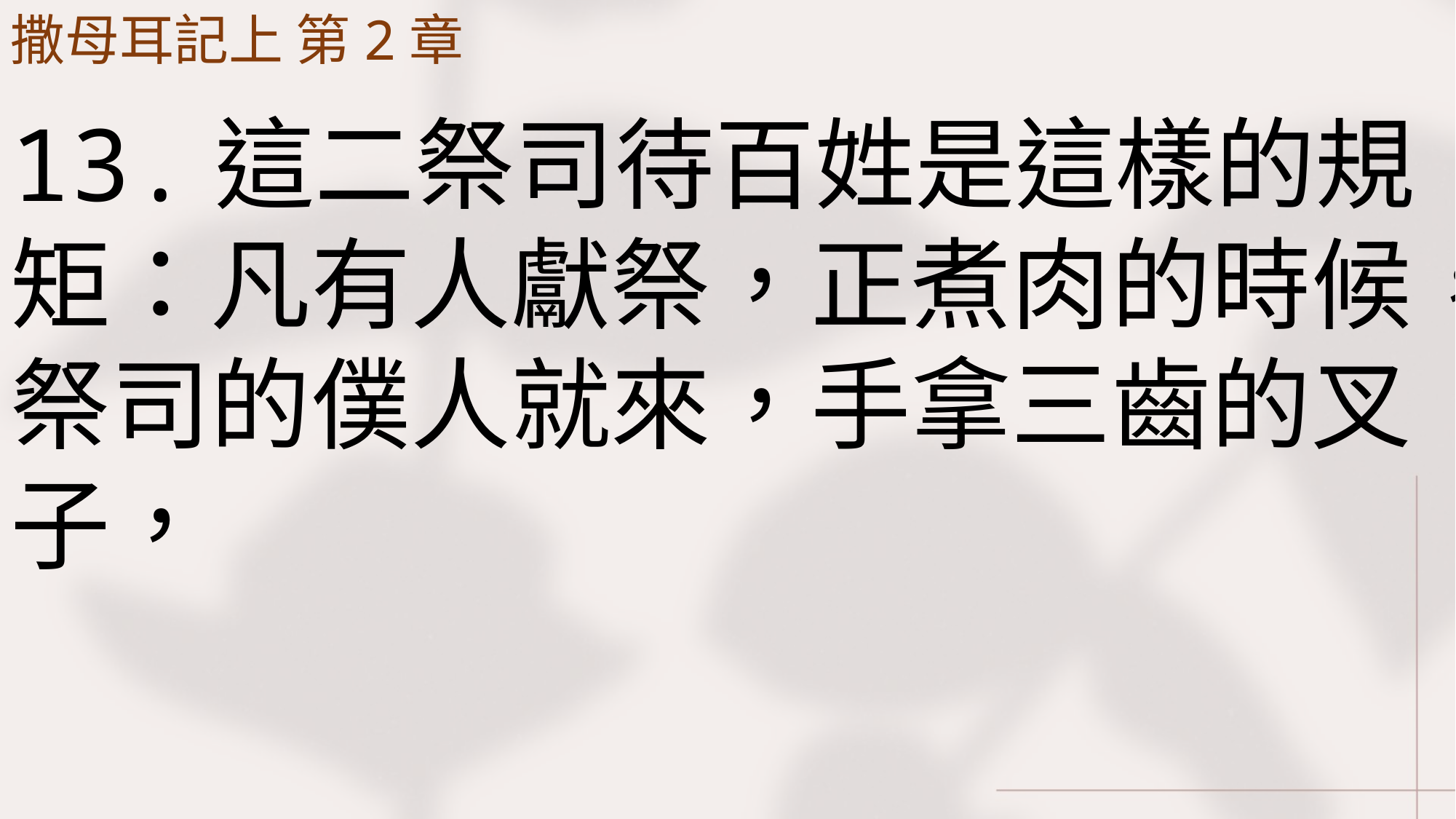

撒母耳記上 第2章
13.這二祭司待百姓是這樣的規矩：凡有人獻祭，正煮肉的時候，祭司的僕人就來，手拿三齒的叉子，